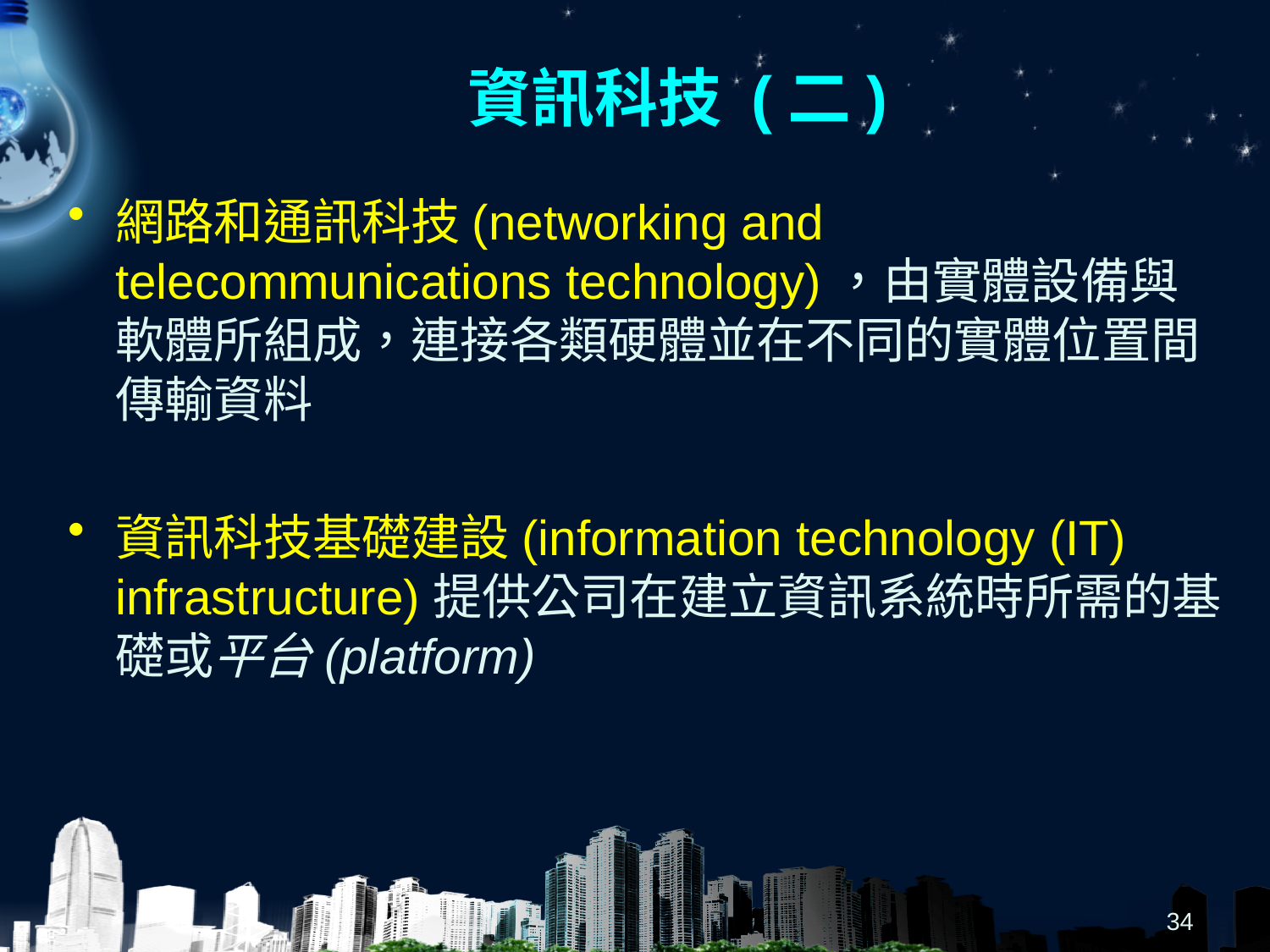

# 資訊科技 (二)
網路和通訊科技(networking and telecommunications technology)，由實體設備與軟體所組成，連接各類硬體並在不同的實體位置間傳輸資料

資訊科技基礎建設(information technology (IT) infrastructure)提供公司在建立資訊系統時所需的基礎或平台(platform)
34